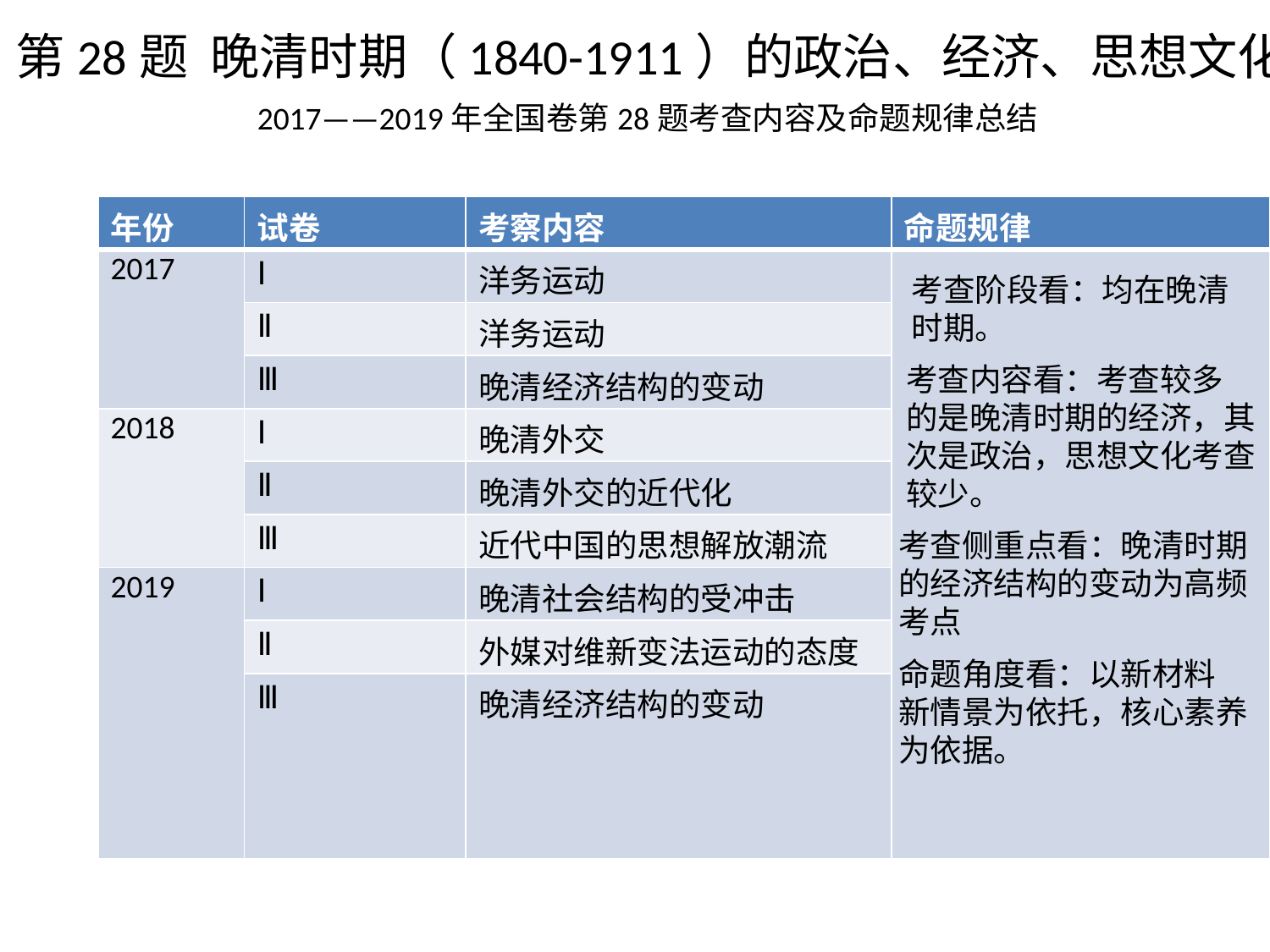

第28题  晚清时期（1840-1911）的政治、经济、思想文化
2017——2019年全国卷第28题考查内容及命题规律总结
| 年份 | 试卷 | 考察内容 | 命题规律 |
| --- | --- | --- | --- |
| 2017 | Ⅰ | 洋务运动 |  |
|  | Ⅱ | 洋务运动 |  |
|  | Ⅲ | 晚清经济结构的变动 |  |
| 2018 | Ⅰ | 晚清外交 |  |
|  | Ⅱ | 晚清外交的近代化 |  |
|  | Ⅲ | 近代中国的思想解放潮流 |  |
| 2019 | Ⅰ | 晚清社会结构的受冲击 |  |
|  | Ⅱ | 外媒对维新变法运动的态度 |  |
|  | Ⅲ | 晚清经济结构的变动 |  |
考查阶段看：均在晚清
时期。
考查内容看：考查较多
的是晚清时期的经济，其次是政治，思想文化考查较少。
考查侧重点看：晚清时期的经济结构的变动为高频考点
命题角度看：以新材料
新情景为依托，核心素养
为依据。